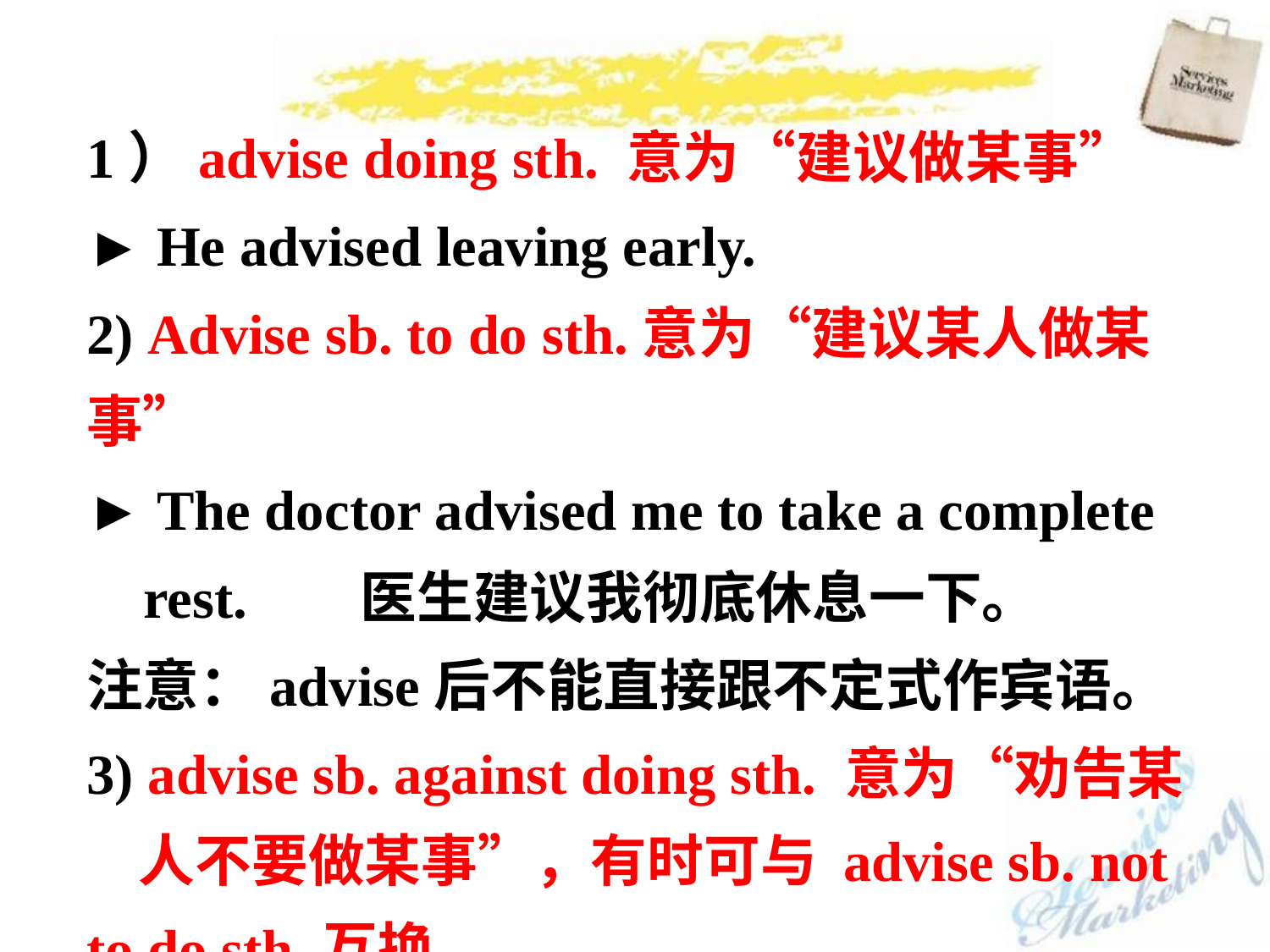

1）advise doing sth. 意为“建议做某事”
► He advised leaving early.
2) Advise sb. to do sth.意为“建议某人做某事”
► The doctor advised me to take a complete
    rest.       医生建议我彻底休息一下。
注意：advise后不能直接跟不定式作宾语。
3) advise sb. against doing sth. 意为“劝告某
   人不要做某事”，有时可与 advise sb. not to do sth.互换。